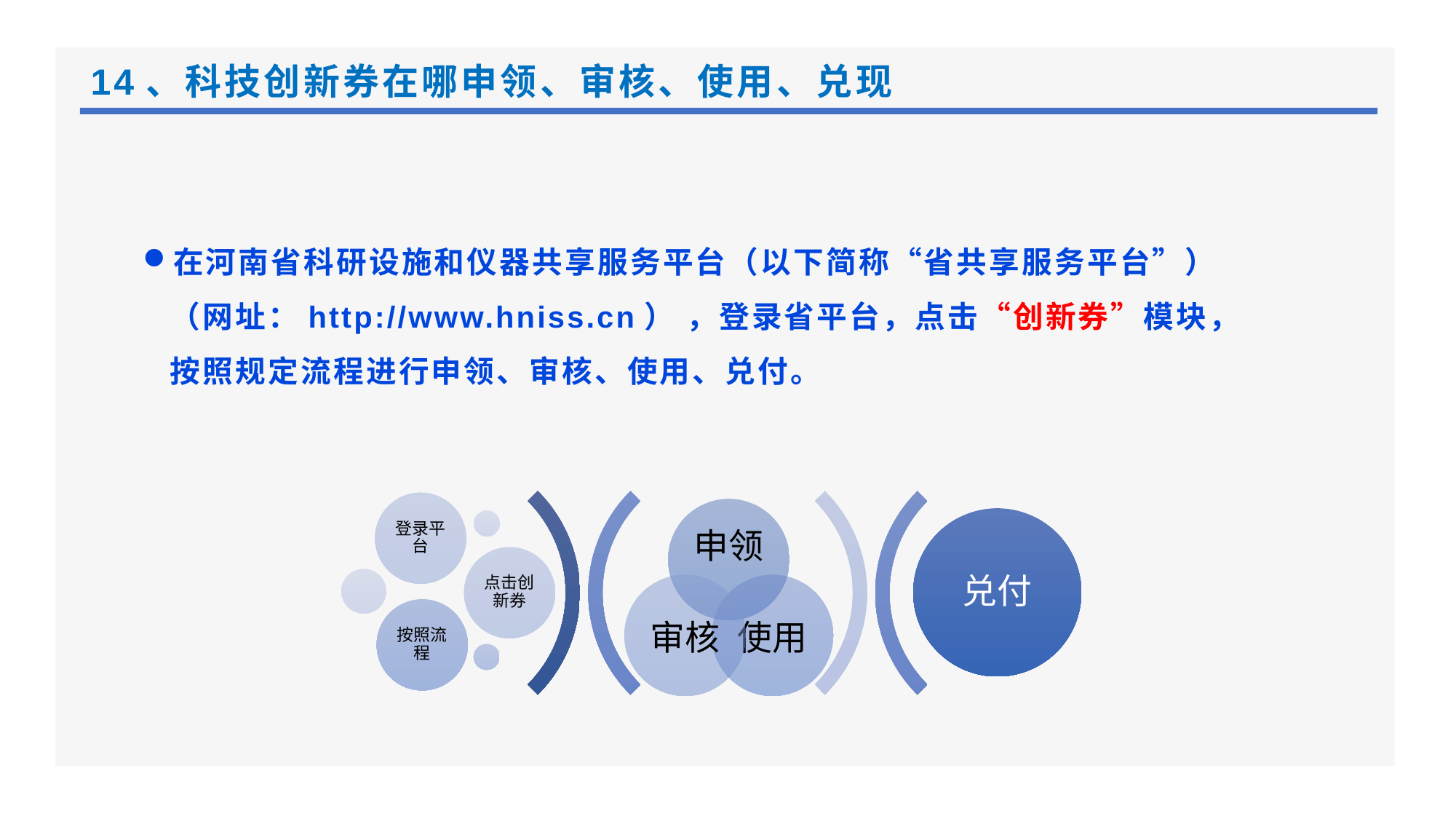

# 14、科技创新券在哪申领、审核、使用、兑现
在河南省科研设施和仪器共享服务平台（以下简称“省共享服务平台”）（网址：http://www.hniss.cn） ，登录省平台，点击“创新券”模块，按照规定流程进行申领、审核、使用、兑付。

申领
使用
审核
登录平台
点击创新券
按照流程
兑付